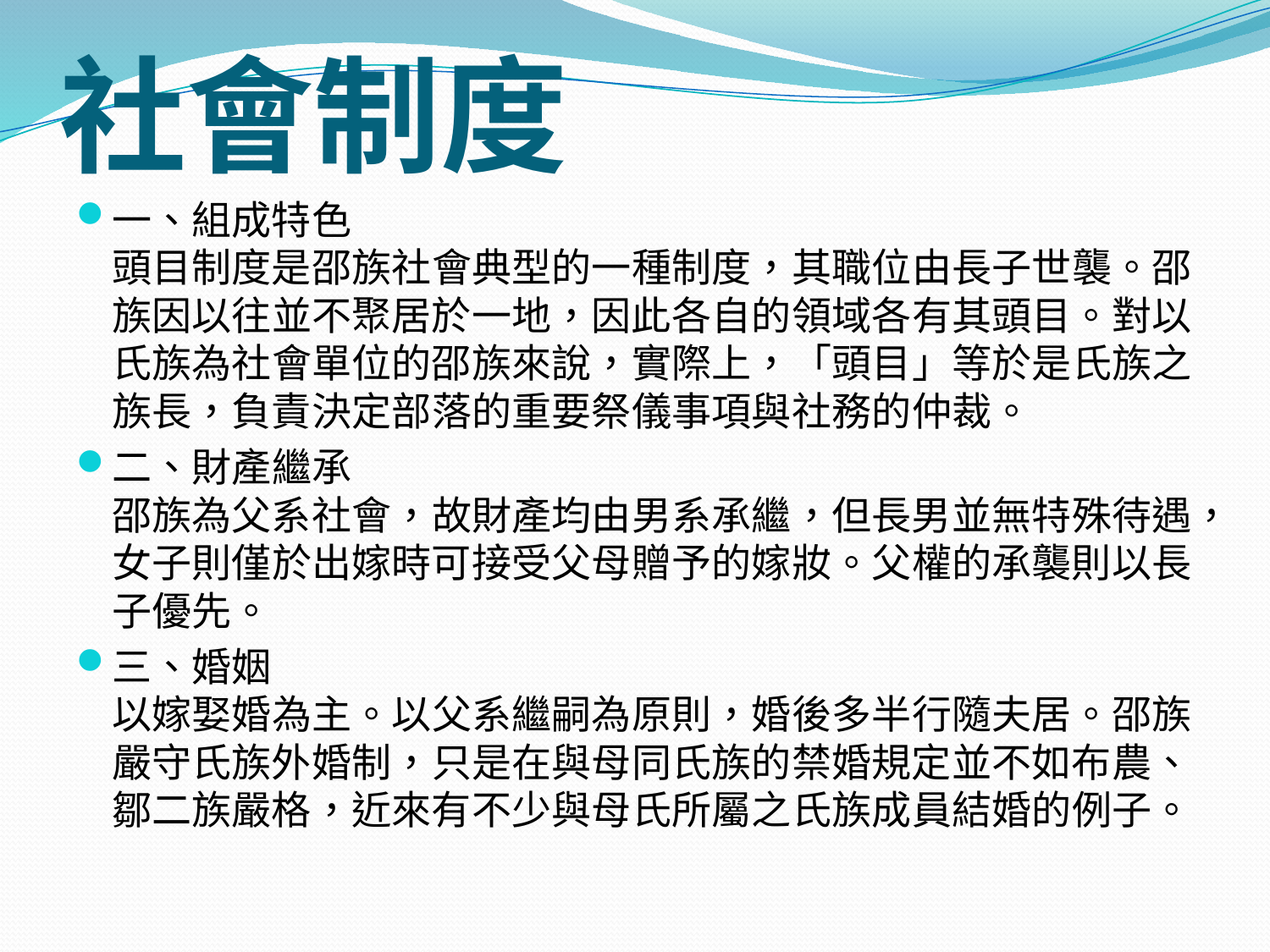

# 社會制度
一、組成特色
頭目制度是邵族社會典型的一種制度，其職位由長子世襲。邵族因以往並不聚居於一地，因此各自的領域各有其頭目。對以氏族為社會單位的邵族來說，實際上，「頭目」等於是氏族之族長，負責決定部落的重要祭儀事項與社務的仲裁。
二、財產繼承
邵族為父系社會，故財產均由男系承繼，但長男並無特殊待遇，女子則僅於出嫁時可接受父母贈予的嫁妝。父權的承襲則以長子優先。
三、婚姻
以嫁娶婚為主。以父系繼嗣為原則，婚後多半行隨夫居。邵族嚴守氏族外婚制，只是在與母同氏族的禁婚規定並不如布農、鄒二族嚴格，近來有不少與母氏所屬之氏族成員結婚的例子。